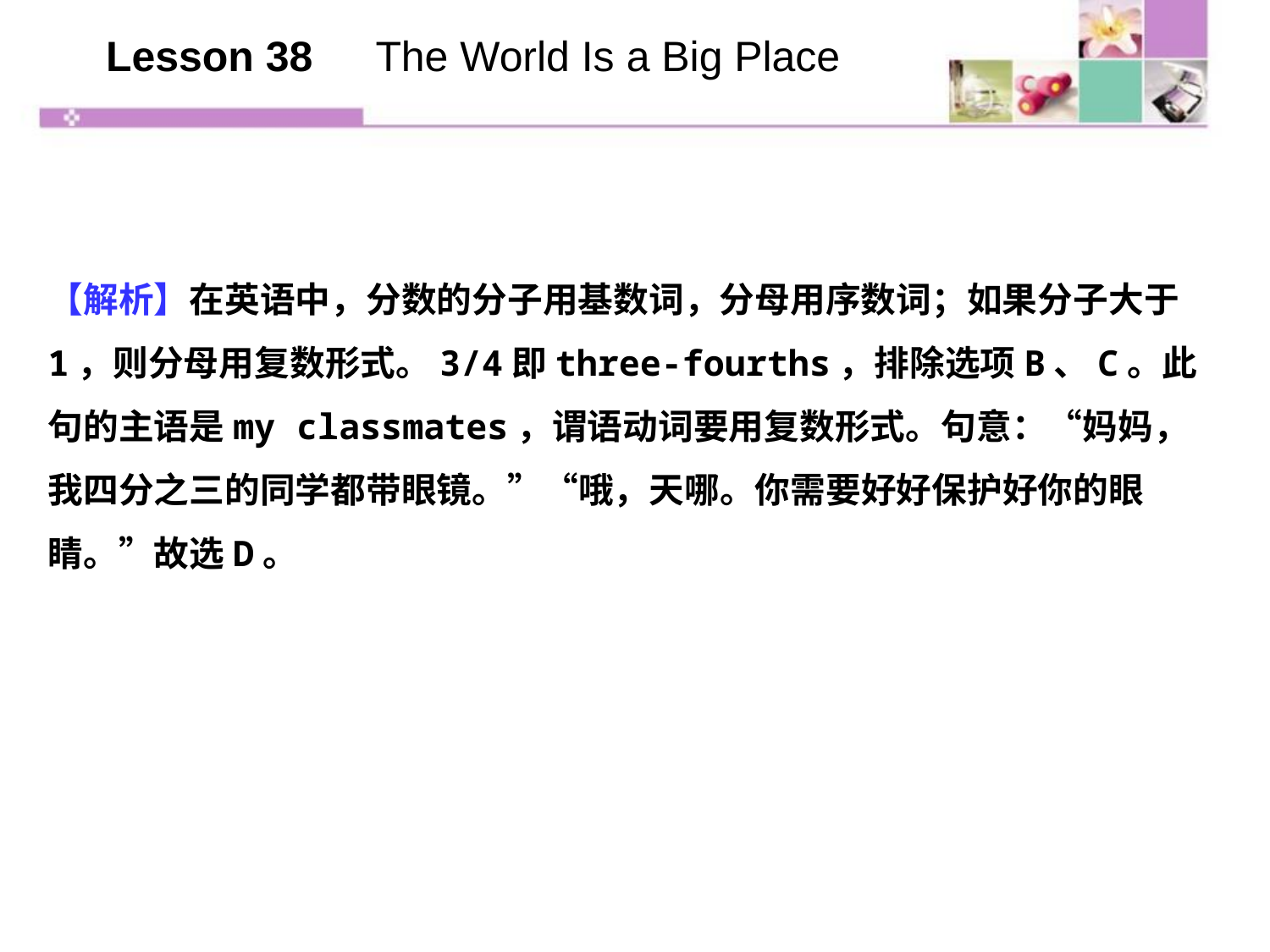

Lesson 38　The World Is a Big Place
【解析】在英语中，分数的分子用基数词，分母用序数词；如果分子大于1，则分母用复数形式。3/4即three-­fourths，排除选项B、C。此句的主语是my classmates，谓语动词要用复数形式。句意：“妈妈，我四分之三的同学都带眼镜。”“哦，天哪。你需要好好保护好你的眼睛。”故选D。